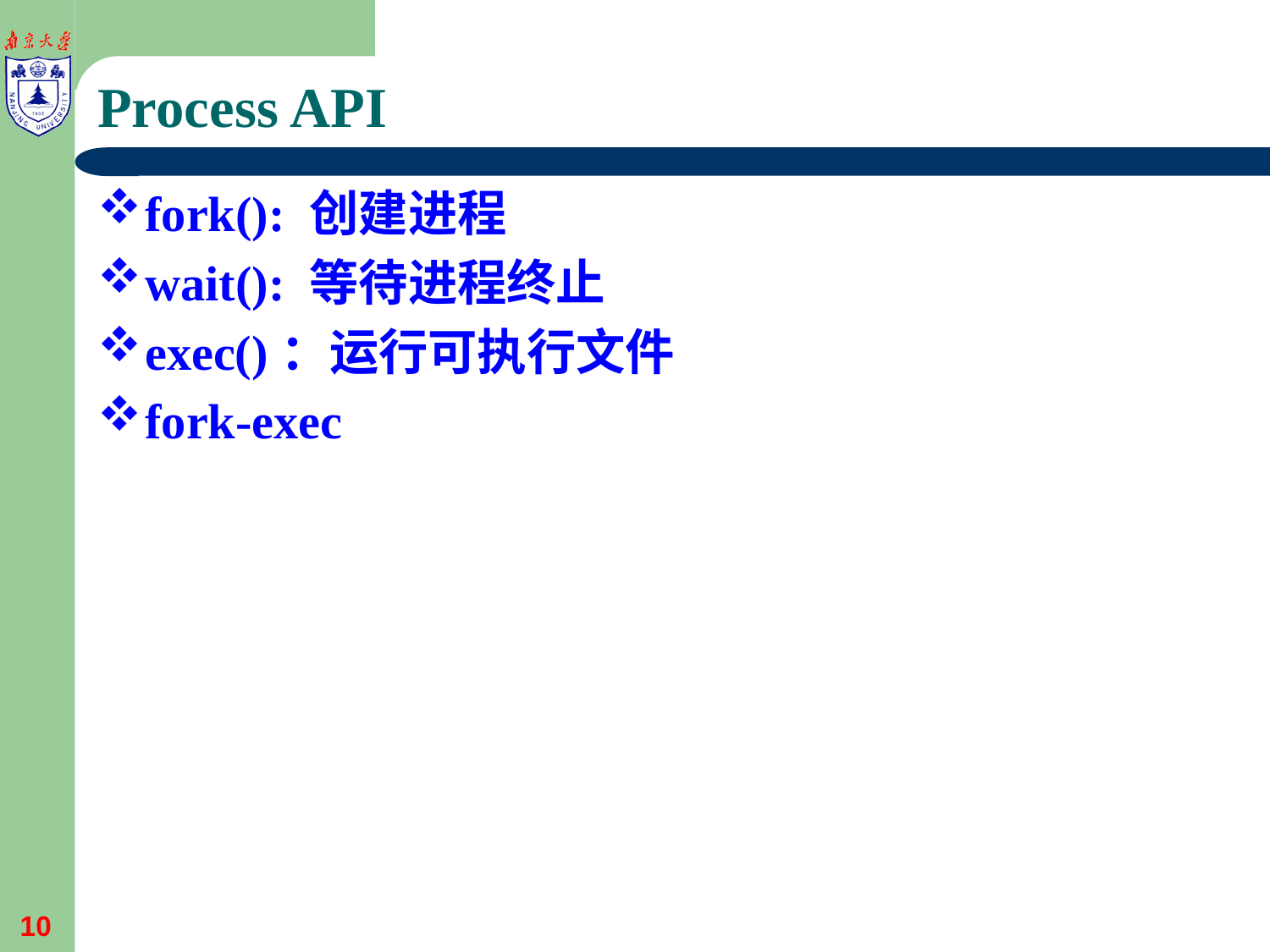

# Process API
fork(): 创建进程
wait(): 等待进程终止
exec()：运行可执行文件
fork-exec

10